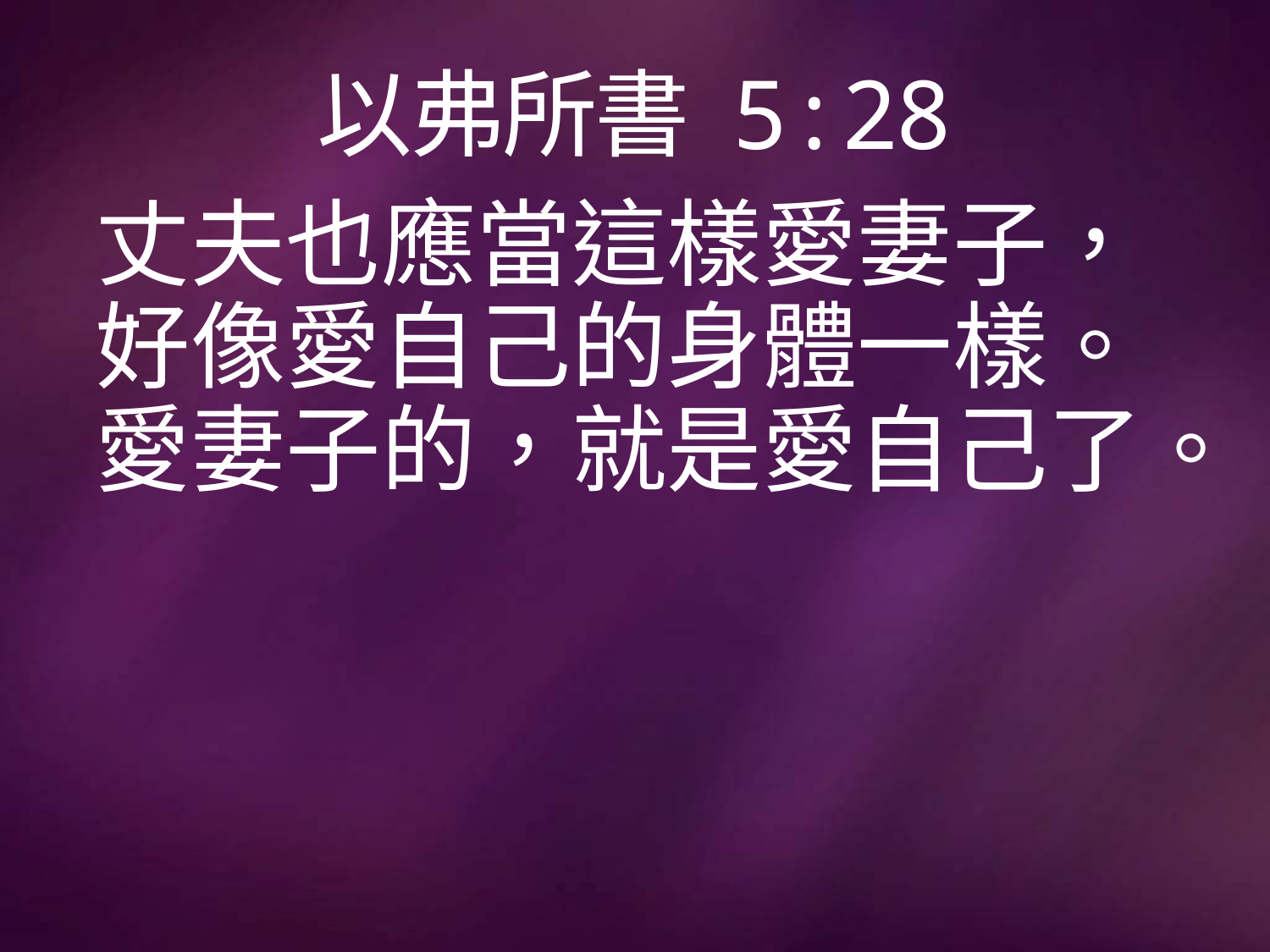

# 以弗所書 5:28
丈夫也應當這樣愛妻子，好像愛自己的身體一樣。愛妻子的，就是愛自己了。